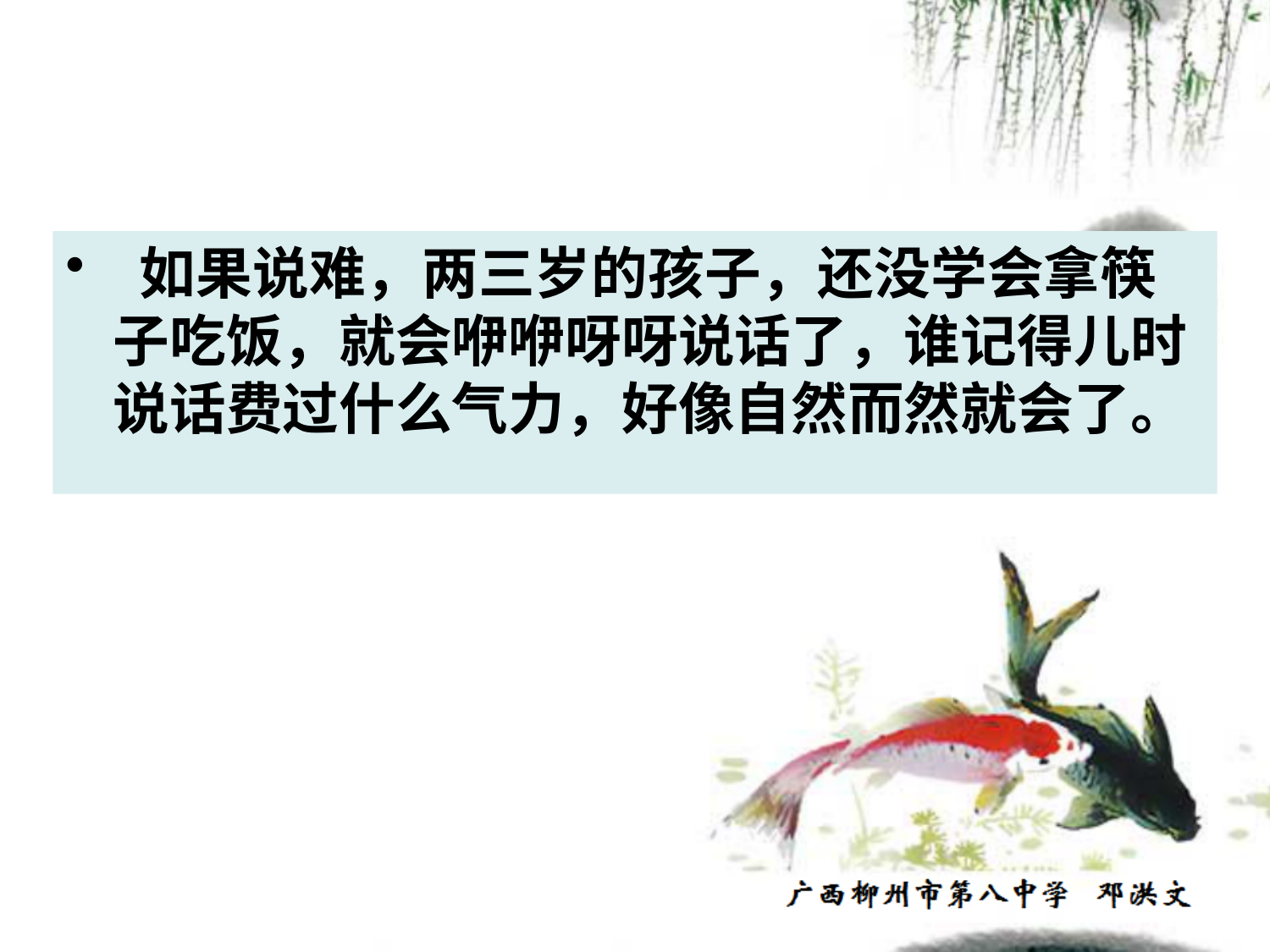

如果说难，两三岁的孩子，还没学会拿筷子吃饭，就会咿咿呀呀说话了，谁记得儿时说话费过什么气力，好像自然而然就会了。